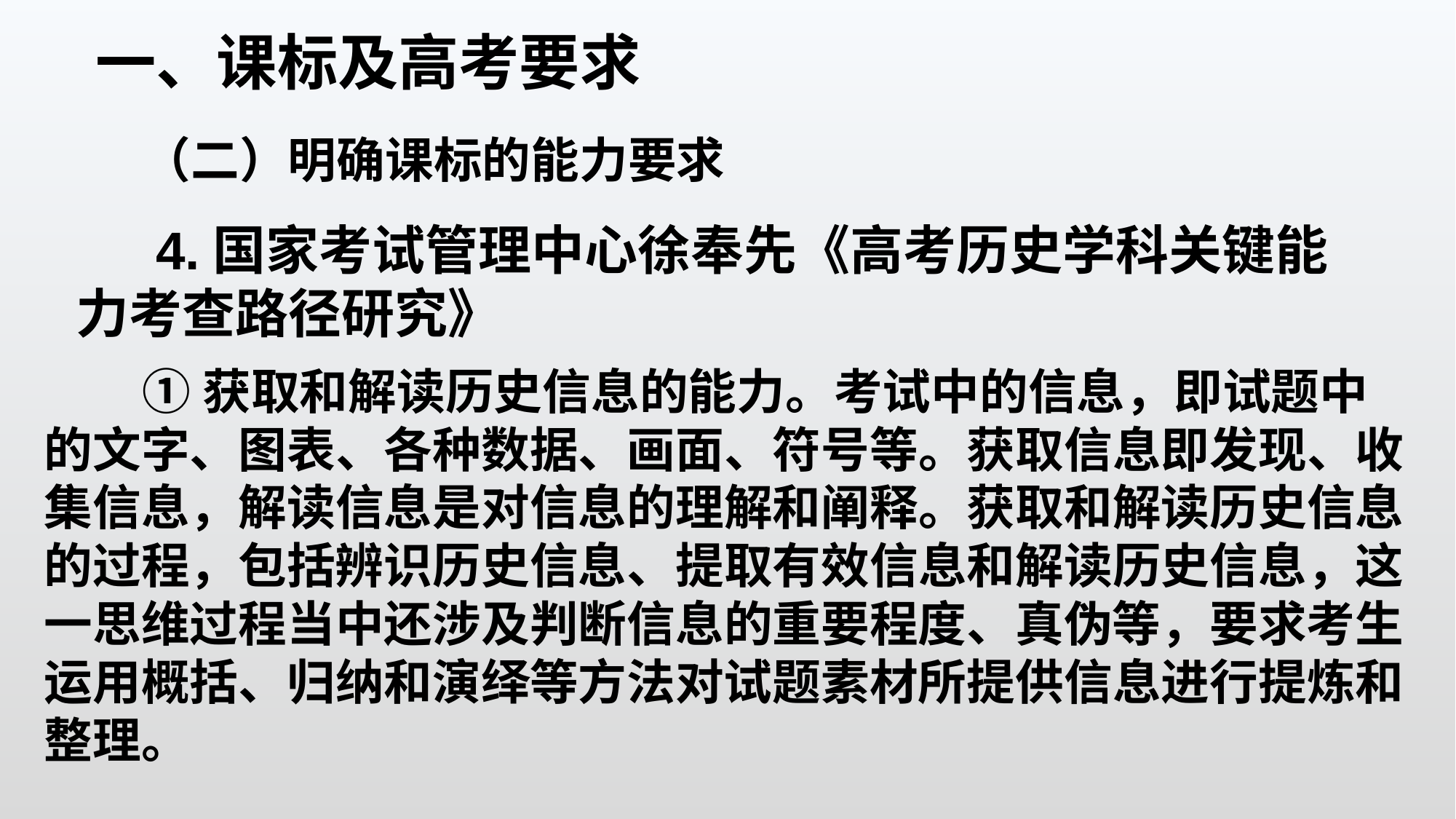

一、课标及高考要求
（二）明确课标的能力要求
4.国家考试管理中心徐奉先《高考历史学科关键能力考查路径研究》
①获取和解读历史信息的能力。考试中的信息，即试题中的文字、图表、各种数据、画面、符号等。获取信息即发现、收集信息，解读信息是对信息的理解和阐释。获取和解读历史信息的过程，包括辨识历史信息、提取有效信息和解读历史信息，这一思维过程当中还涉及判断信息的重要程度、真伪等，要求考生运用概括、归纳和演绎等方法对试题素材所提供信息进行提炼和整理。